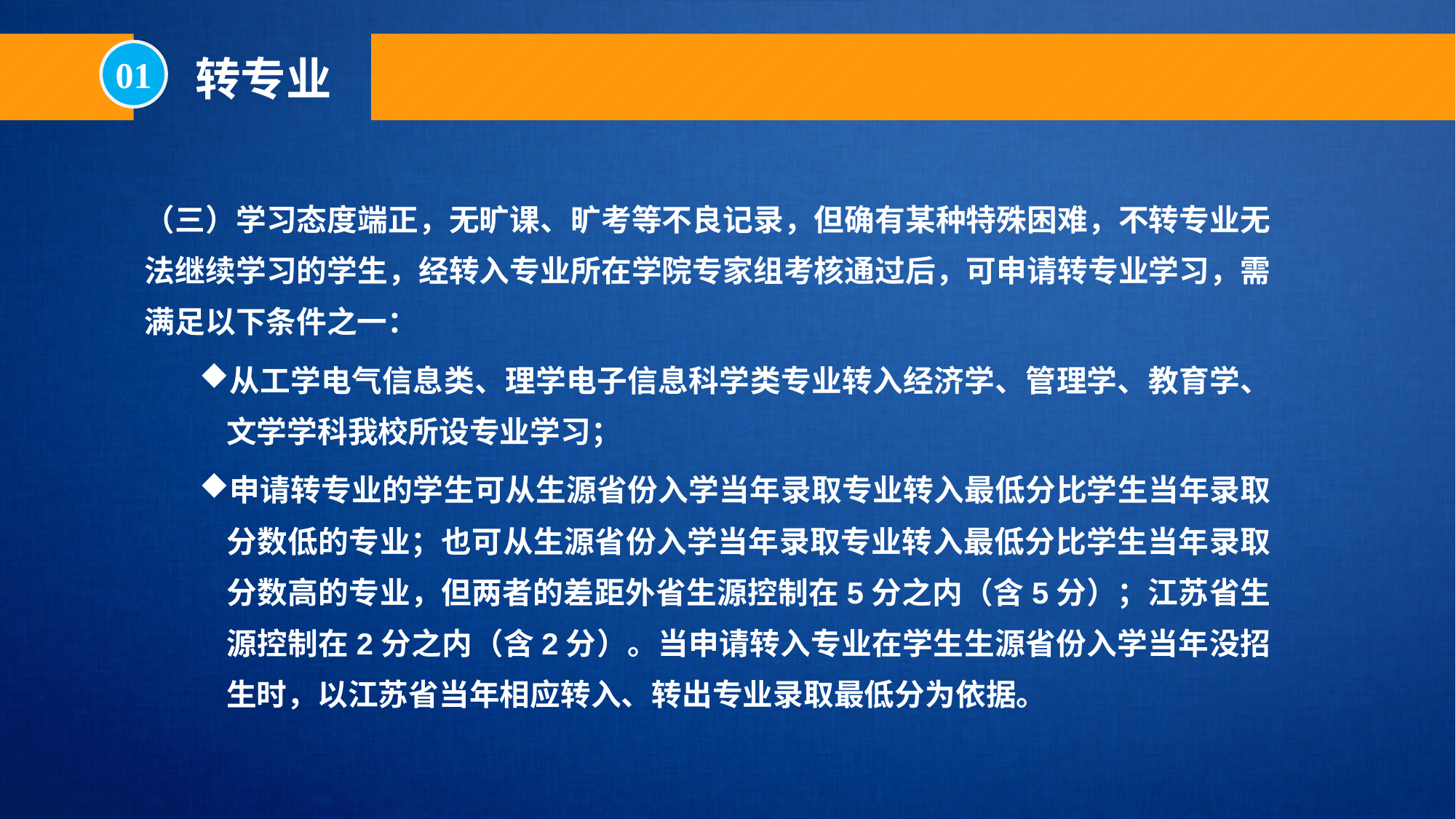

01
转专业
（三）学习态度端正，无旷课、旷考等不良记录，但确有某种特殊困难，不转专业无法继续学习的学生，经转入专业所在学院专家组考核通过后，可申请转专业学习，需满足以下条件之一：
从工学电气信息类、理学电子信息科学类专业转入经济学、管理学、教育学、文学学科我校所设专业学习；
申请转专业的学生可从生源省份入学当年录取专业转入最低分比学生当年录取分数低的专业；也可从生源省份入学当年录取专业转入最低分比学生当年录取分数高的专业，但两者的差距外省生源控制在5分之内（含5分）；江苏省生源控制在2分之内（含2分）。当申请转入专业在学生生源省份入学当年没招生时，以江苏省当年相应转入、转出专业录取最低分为依据。